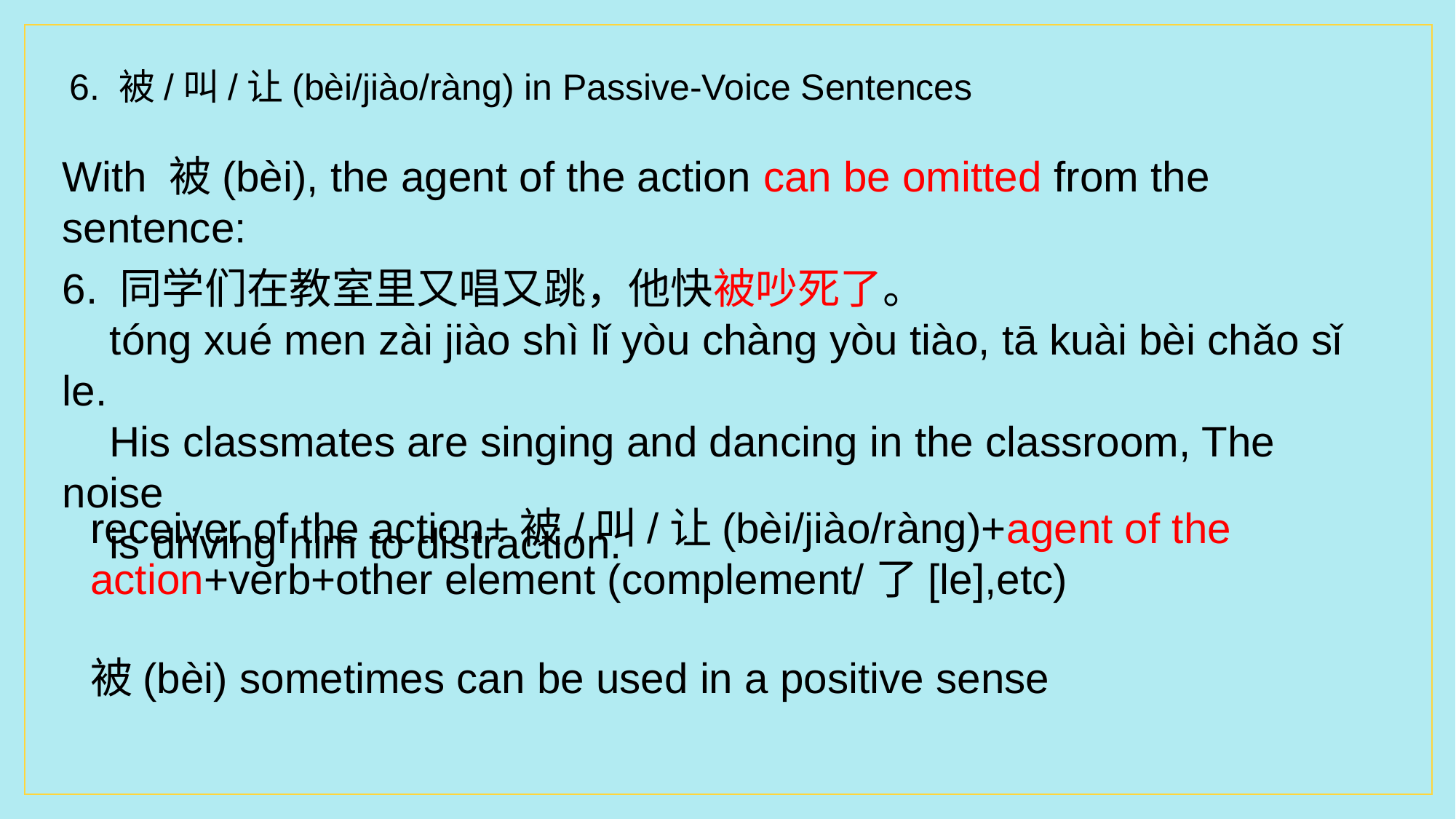

6. 被/叫/让(bèi/jiào/ràng) in Passive-Voice Sentences
With 被(bèi), the agent of the action can be omitted from the sentence:
6. 同学们在教室里又唱又跳，他快被吵死了。
    tóng xué men zài jiào shì lǐ yòu chàng yòu tiào, tā kuài bèi chǎo sǐ le.
    His classmates are singing and dancing in the classroom, The noise
    is driving him to distraction.
receiver of the action+被/叫/让(bèi/jiào/ràng)+agent of the action+verb+other element (complement/了[le],etc)
被(bèi) sometimes can be used in a positive sense